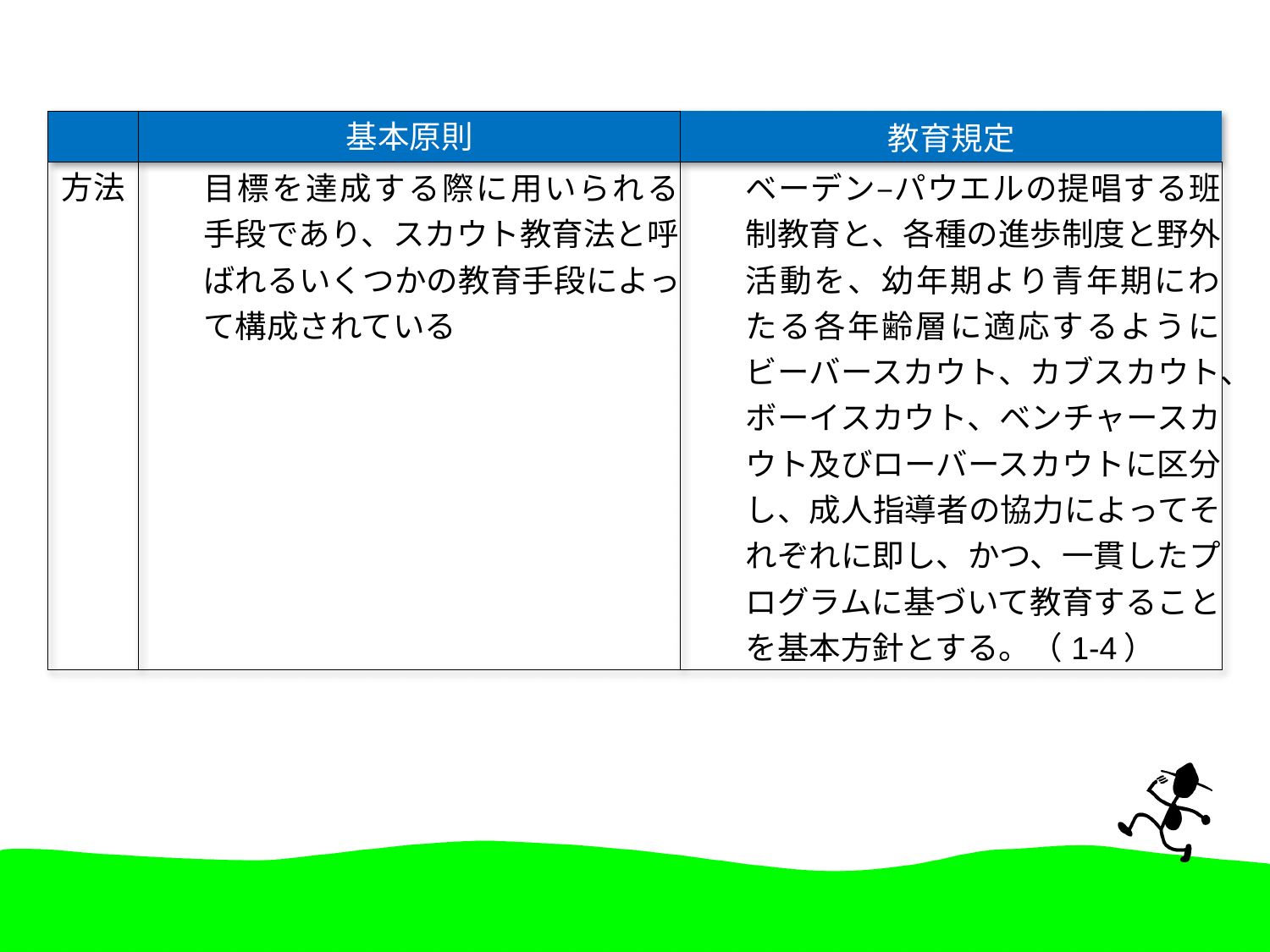

|  | 基本原則 | 教育規定 |
| --- | --- | --- |
| 方法 | 目標を達成する際に用いられる手段であり、スカウト教育法と呼ばれるいくつかの教育手段によって構成されている | ベーデン–パウエルの提唱する班制教育と、各種の進歩制度と野外活動を、幼年期より青年期にわたる各年齢層に適応するようにビーバースカウト、カブスカウト、ボーイスカウト、ベンチャースカウト及びローバースカウトに区分し、成人指導者の協力によってそれぞれに即し、かつ、一貫したプログラムに基づいて教育することを基本方針とする。（1-4） |